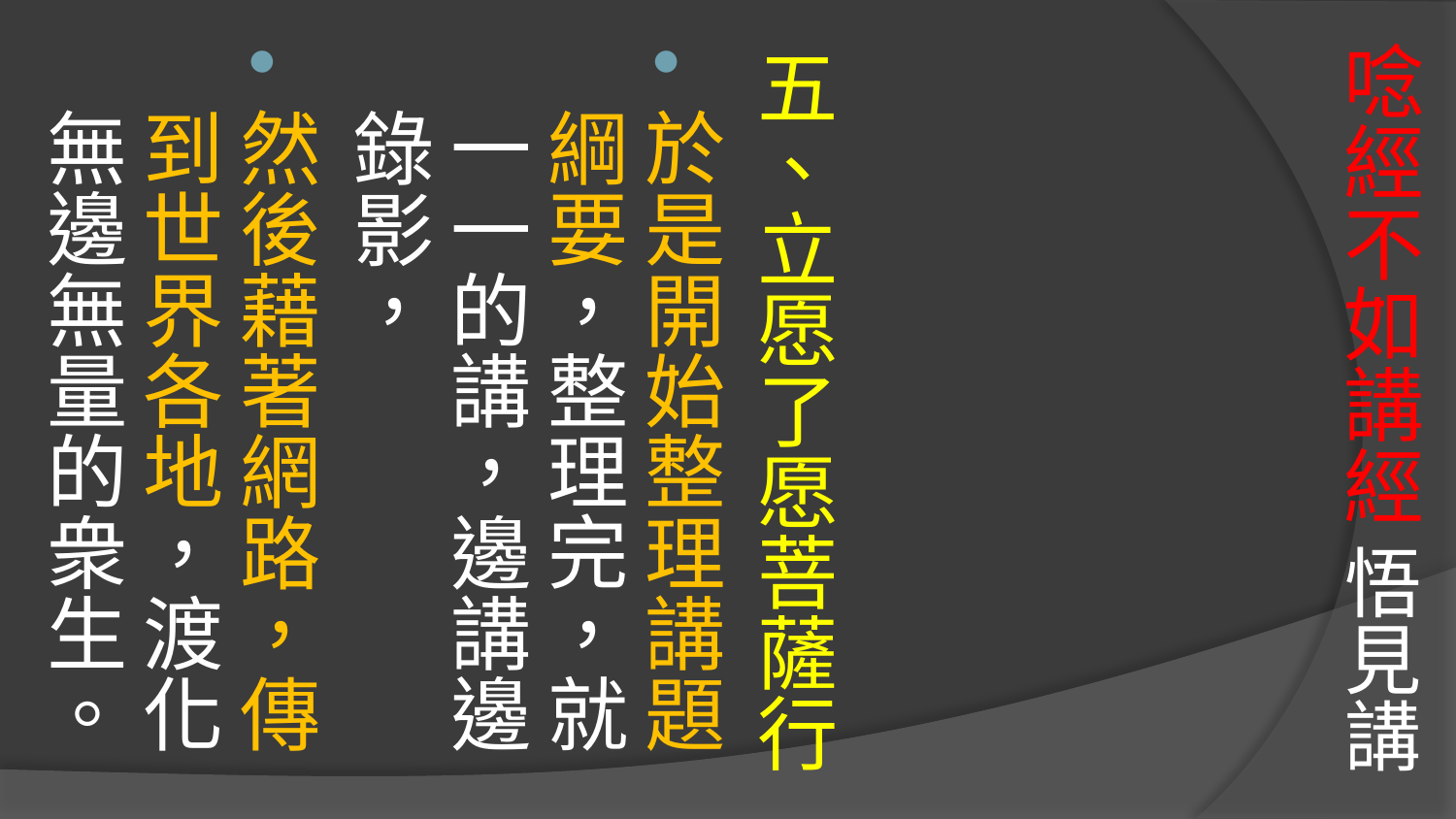

# 唸經不如講經 悟見講
五、立愿了愿菩薩行
於是開始整理講題綱要，整理完，就一一的講，邊講邊錄影，
然後藉著網路，傳到世界各地，渡化無邊無量的衆生。